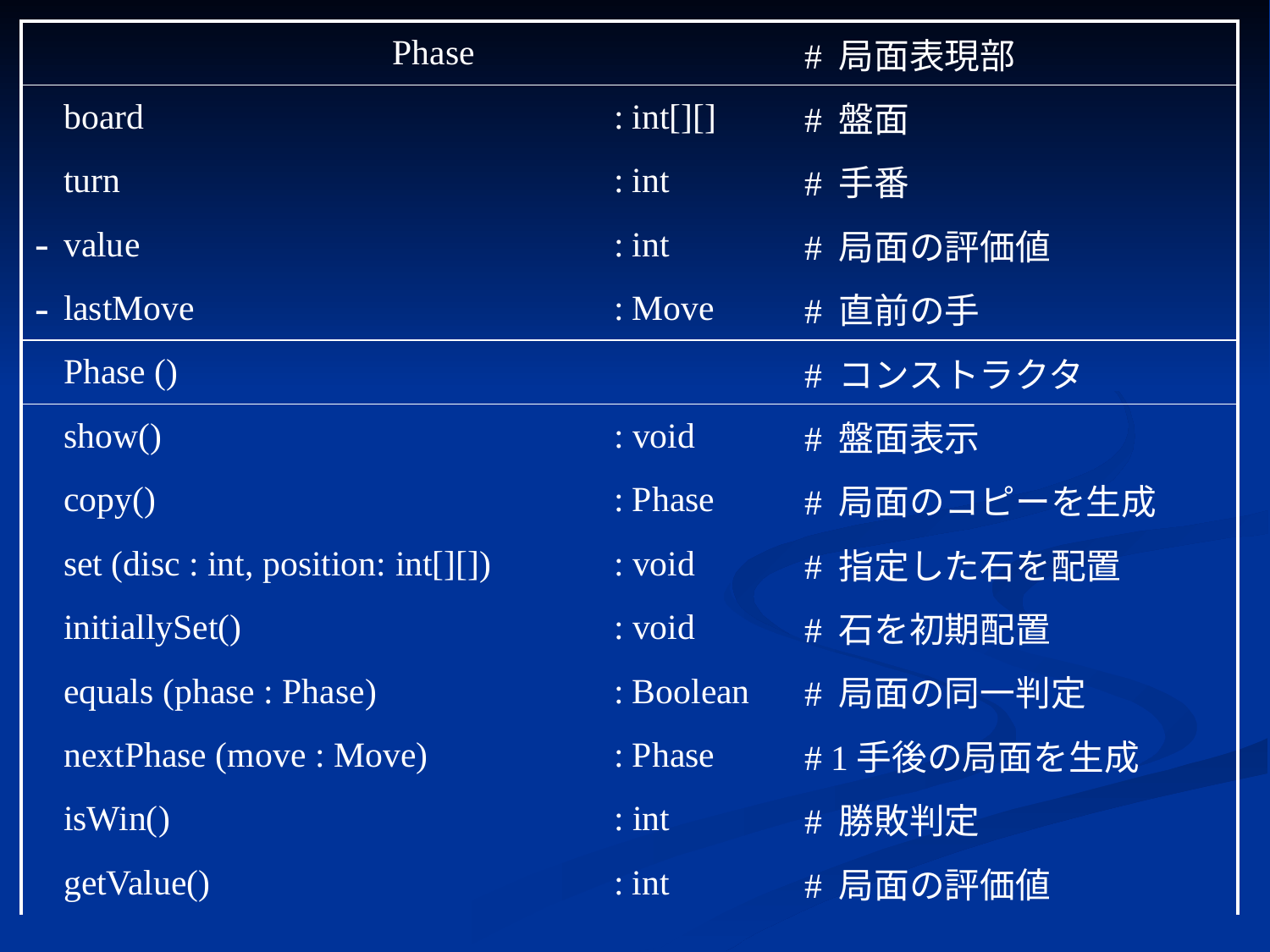

|  | Phase |  | # 局面表現部 |
| --- | --- | --- | --- |
|  | board | : int[][] | # 盤面 |
|  | turn | : int | # 手番 |
| - | value | : int | # 局面の評価値 |
| - | lastMove | : Move | # 直前の手 |
|  | Phase () |  | # コンストラクタ |
|  | show() | : void | # 盤面表示 |
|  | copy() | : Phase | # 局面のコピーを生成 |
|  | set (disc : int, position: int[][]) | : void | # 指定した石を配置 |
|  | initiallySet() | : void | # 石を初期配置 |
|  | equals (phase : Phase) | : Boolean | # 局面の同一判定 |
|  | nextPhase (move : Move) | : Phase | # 1手後の局面を生成 |
|  | isWin() | : int | # 勝敗判定 |
|  | getValue() | : int | # 局面の評価値 |